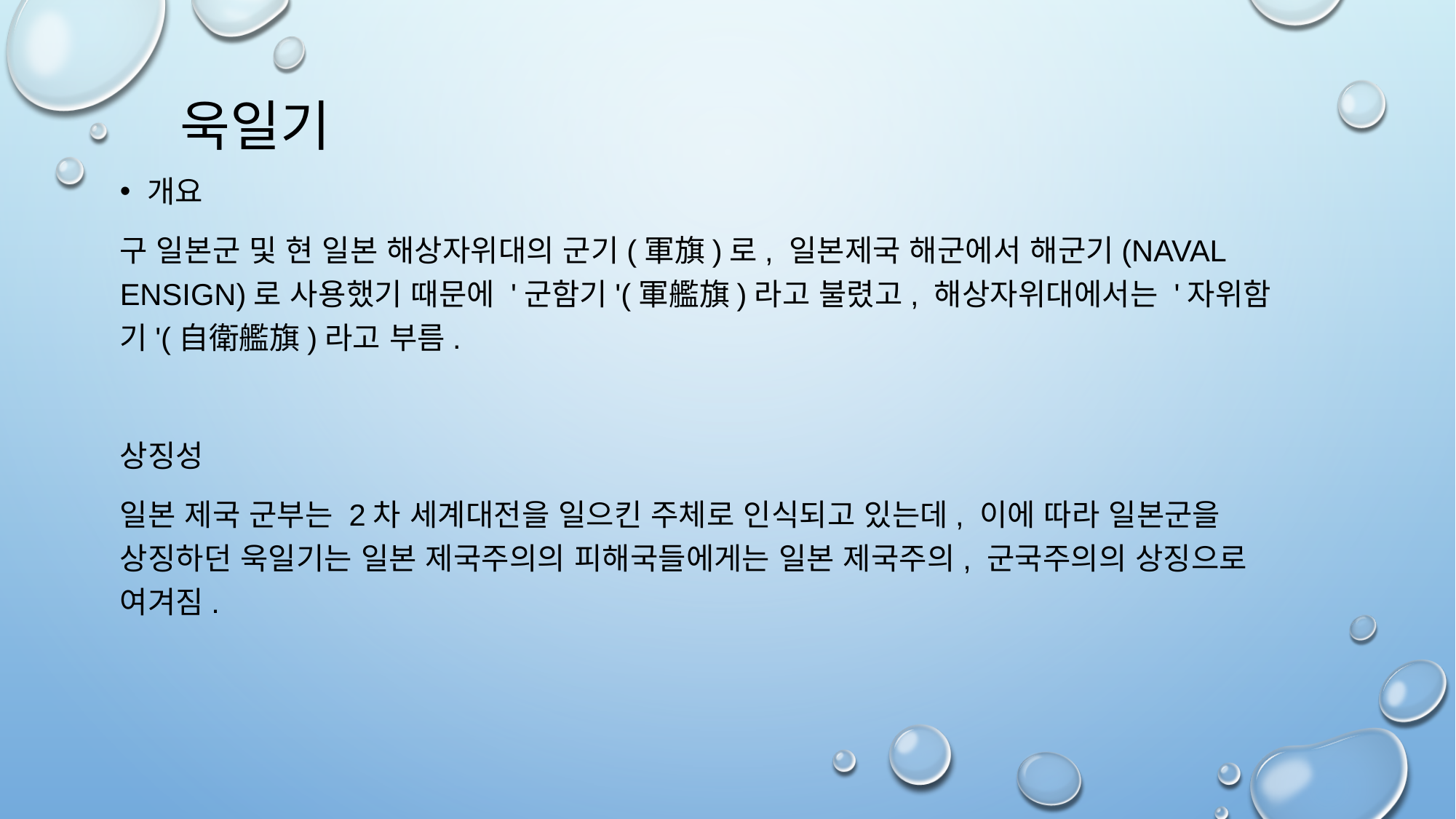

# 욱일기
개요
구 일본군 및 현 일본 해상자위대의 군기(軍旗)로, 일본제국 해군에서 해군기(naval ensign)로 사용했기 때문에 '군함기'(軍艦旗)라고 불렸고, 해상자위대에서는 '자위함기'(自衛艦旗)라고 부름.

상징성
일본 제국 군부는 2차 세계대전을 일으킨 주체로 인식되고 있는데, 이에 따라 일본군을 상징하던 욱일기는 일본 제국주의의 피해국들에게는 일본 제국주의, 군국주의의 상징으로 여겨짐.